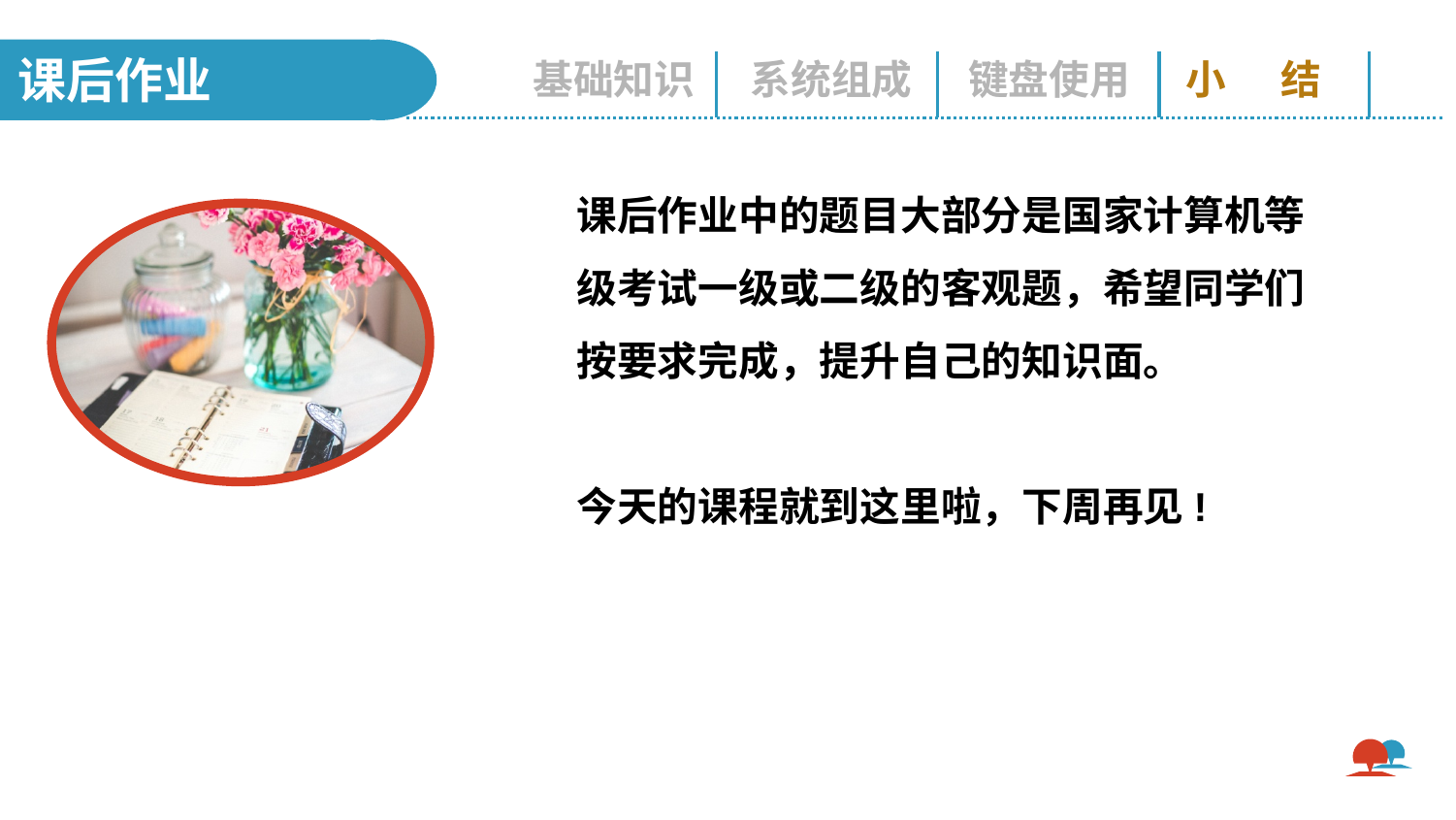

课后作业
基础知识
系统组成
键盘使用
小      结
课后作业中的题目大部分是国家计算机等级考试一级或二级的客观题，希望同学们按要求完成，提升自己的知识面。

今天的课程就到这里啦，下周再见!